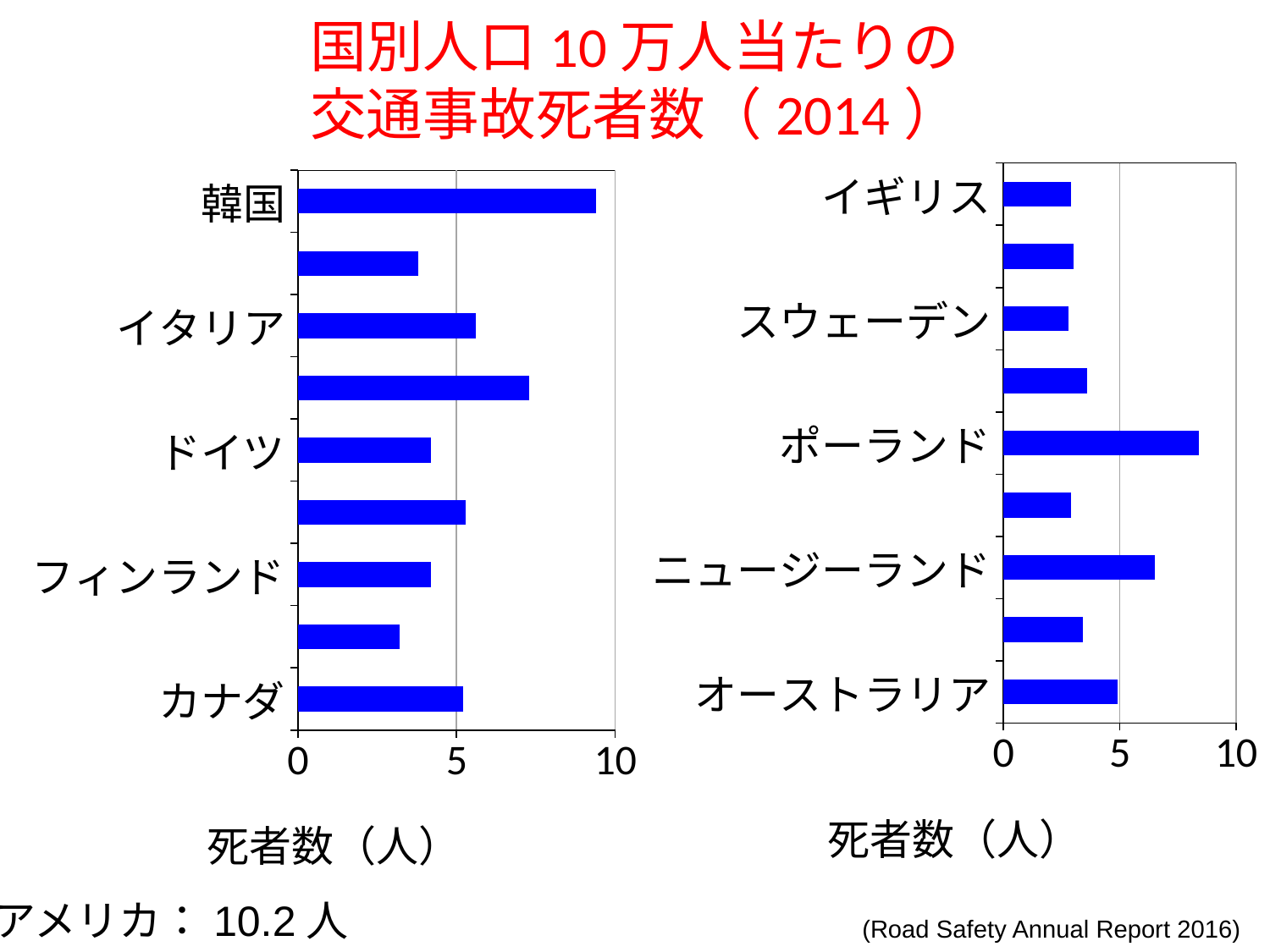

# 国別人口10万人当たりの 交通事故死者数（2014）

### Chart

| Category | 系列 1 |
|---|---|
| オーストラリア | 4.9 |
| オランダ | 3.4 |
| ニュージーランド | 6.5 |
| ノルウェイ | 2.9 |
| ポーランド | 8.4 |
| スペイン | 3.6 |
| スウェーデン | 2.8 |
| スイス | 3.0 |
| イギリス | 2.9 |

### Chart

| Category | 系列 1 |
|---|---|
| カナダ | 5.2 |
| デンマーク | 3.2 |
| フィンランド | 4.2 |
| フランス | 5.3 |
| ドイツ | 4.2 |
| ギリシャ | 7.3 |
| イタリア | 5.6 |
| 日本 | 3.8 |
| 韓国 | 9.4 |
アメリカ：10.2人
(Road Safety Annual Report 2016)